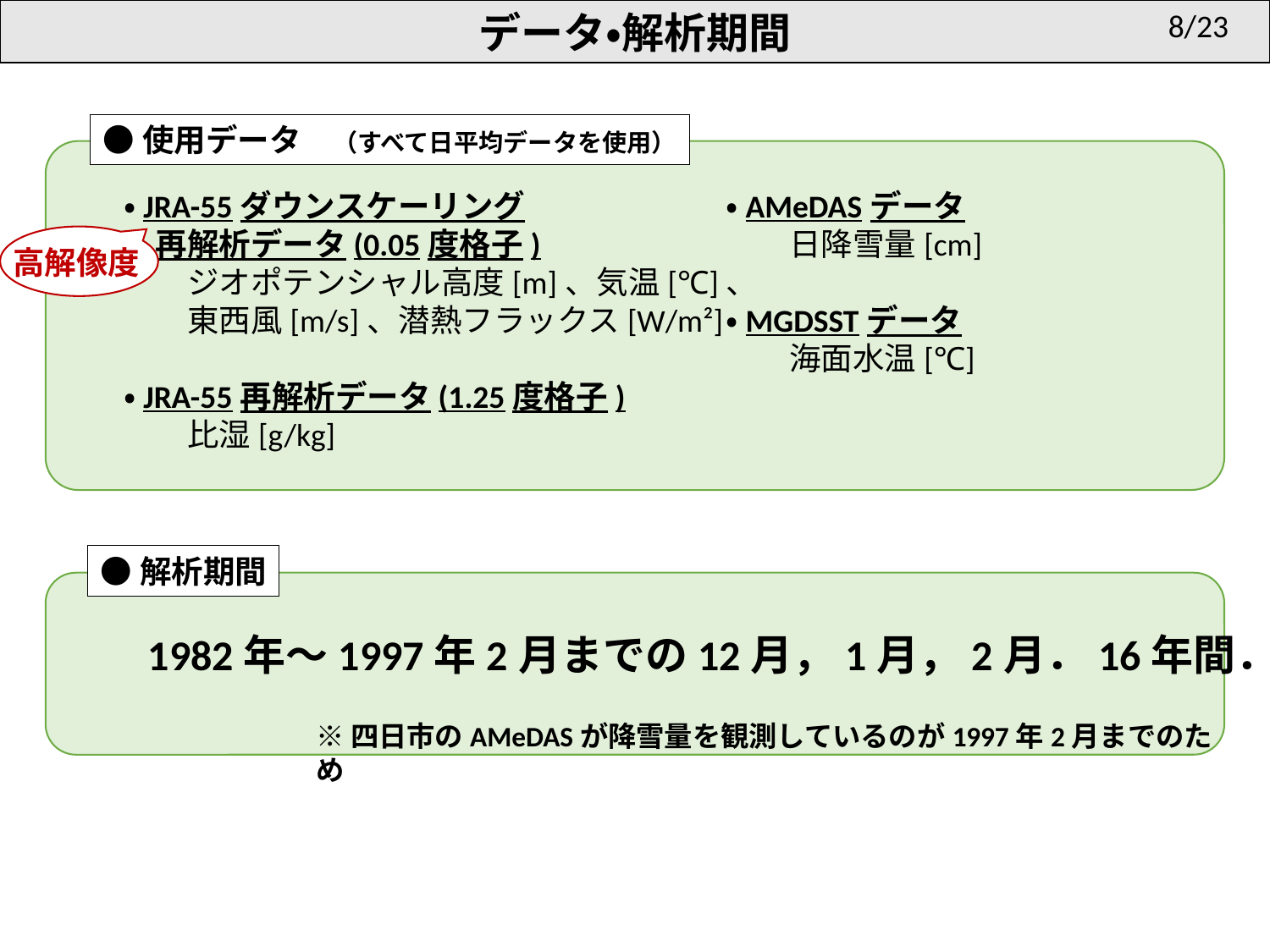

データ・解析期間
8/23
●使用データ　（すべて日平均データを使用）

　・JRA-55ダウンスケーリング
　　再解析データ(0.05度格子)
　　　ジオポテンシャル高度[m]、気温[℃]、
　　　東西風[m/s]、潜熱フラックス[W/m²]

　・JRA-55再解析データ(1.25度格子)
　　　比湿[g/kg]

・AMeDASデータ
　　日降雪量[cm]

・MGDSSTデータ
　　海面水温[℃]

高解像度
●解析期間

　　1982年～1997年2月までの12月，1月，2月．16年間．
※四日市のAMeDASが降雪量を観測しているのが1997年2月までのため